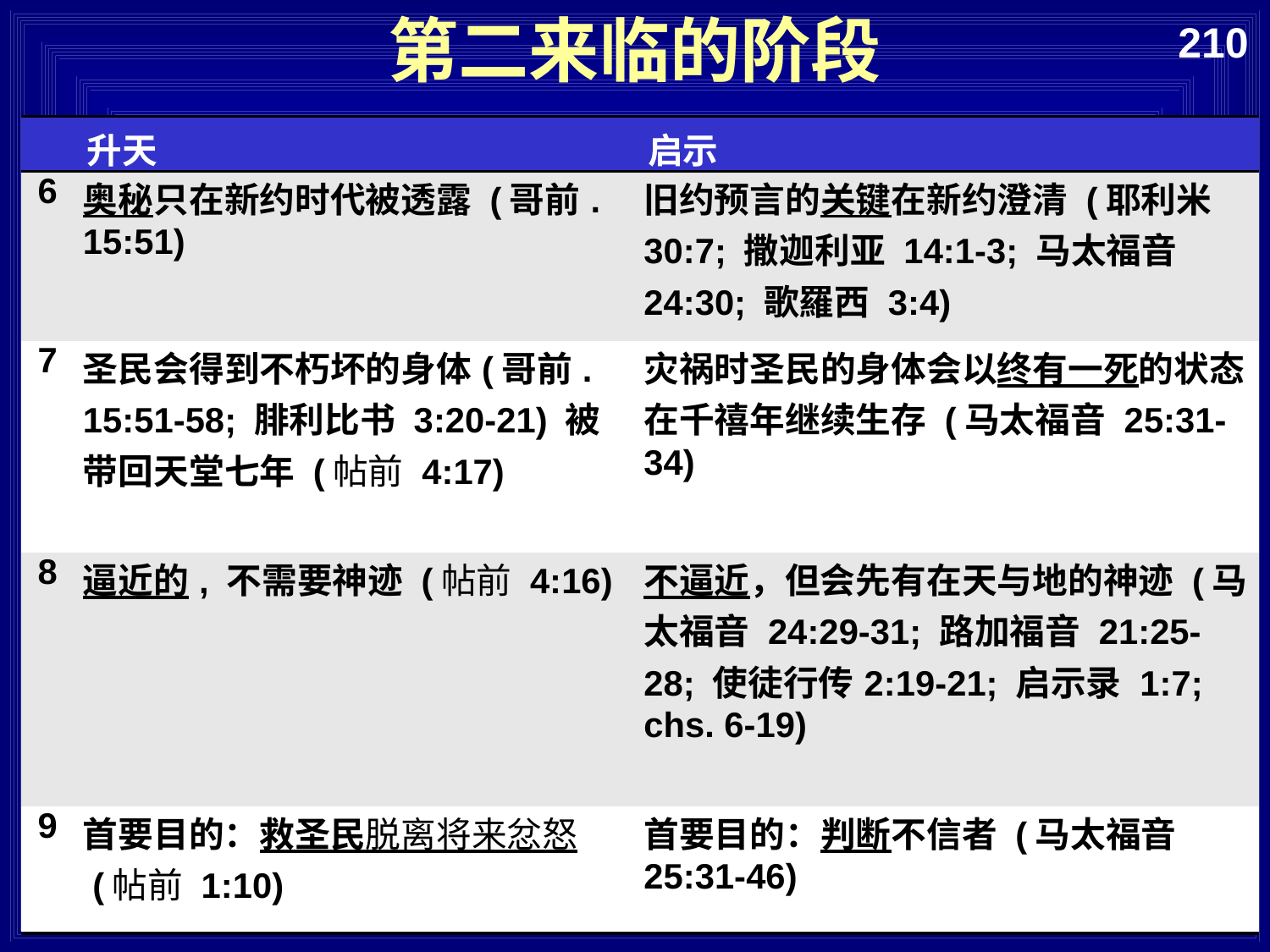

第二来临的阶段
210
|  | 升天 | 启示 |
| --- | --- | --- |
| 6 | 奥秘只在新约时代被透露 (哥前. 15:51) | 旧约预言的关键在新约澄清 (耶利米 30:7; 撒迦利亚 14:1-3; 马太福音 24:30; 歌羅西 3:4) |
| 7 | 圣民会得到不朽坏的身体(哥前. 15:51-58; 腓利比书 3:20-21) 被带回天堂七年 (帖前 4:17) | 灾祸时圣民的身体会以终有一死的状态在千禧年继续生存 (马太福音 25:31-34) |
| 8 | 逼近的, 不需要神迹 (帖前 4:16) | 不逼近，但会先有在天与地的神迹 (马太福音 24:29-31; 路加福音 21:25-28; 使徒行传2:19-21; 启示录 1:7; chs. 6-19) |
| 9 | 首要目的：救圣民脱离将来忿怒 (帖前 1:10) | 首要目的：判断不信者 (马太福音 25:31-46) |